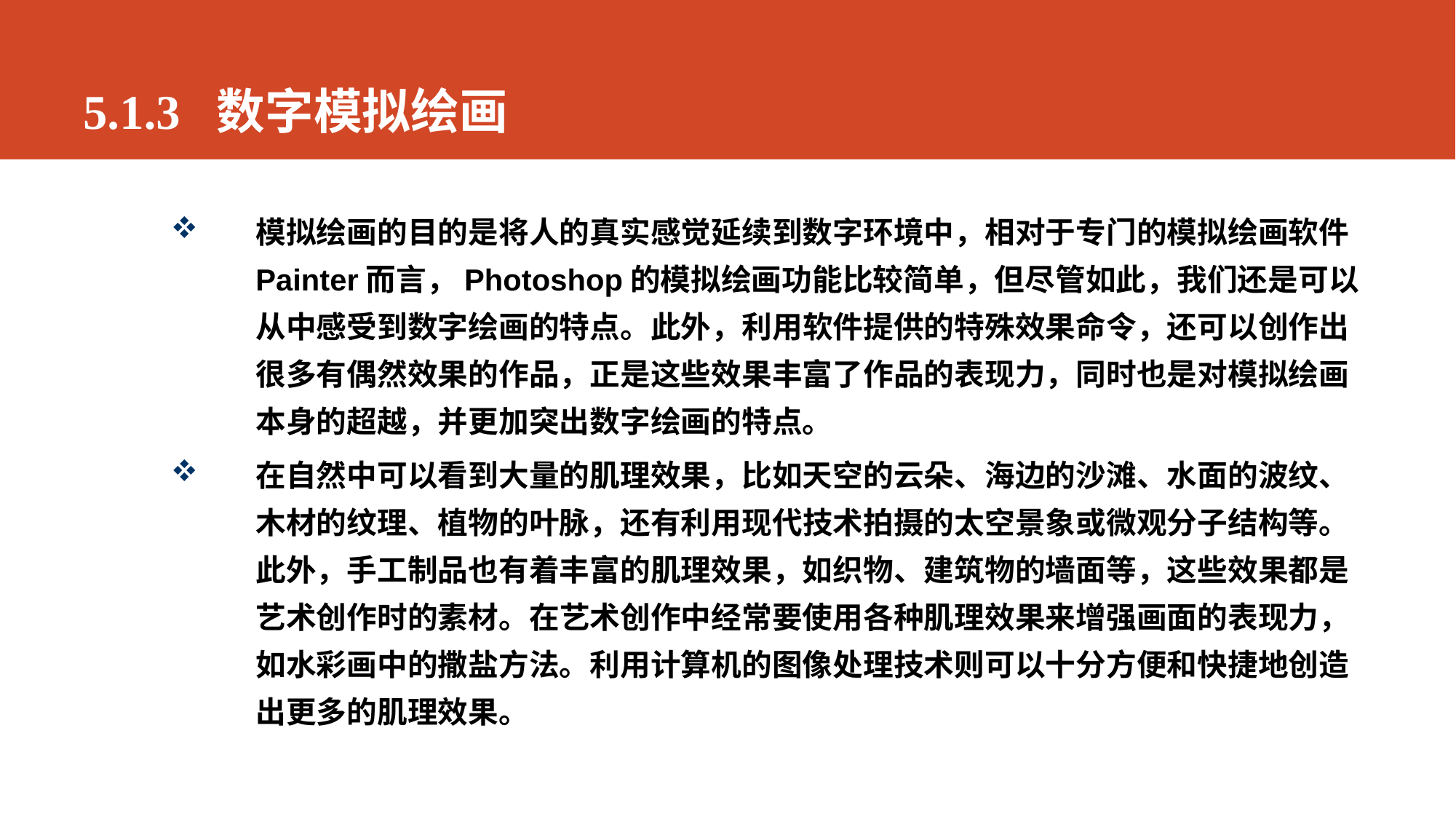

# 5.1.3  数字模拟绘画
模拟绘画的目的是将人的真实感觉延续到数字环境中，相对于专门的模拟绘画软件Painter而言，Photoshop的模拟绘画功能比较简单，但尽管如此，我们还是可以从中感受到数字绘画的特点。此外，利用软件提供的特殊效果命令，还可以创作出很多有偶然效果的作品，正是这些效果丰富了作品的表现力，同时也是对模拟绘画本身的超越，并更加突出数字绘画的特点。
在自然中可以看到大量的肌理效果，比如天空的云朵、海边的沙滩、水面的波纹、木材的纹理、植物的叶脉，还有利用现代技术拍摄的太空景象或微观分子结构等。此外，手工制品也有着丰富的肌理效果，如织物、建筑物的墙面等，这些效果都是艺术创作时的素材。在艺术创作中经常要使用各种肌理效果来增强画面的表现力，如水彩画中的撒盐方法。利用计算机的图像处理技术则可以十分方便和快捷地创造出更多的肌理效果。